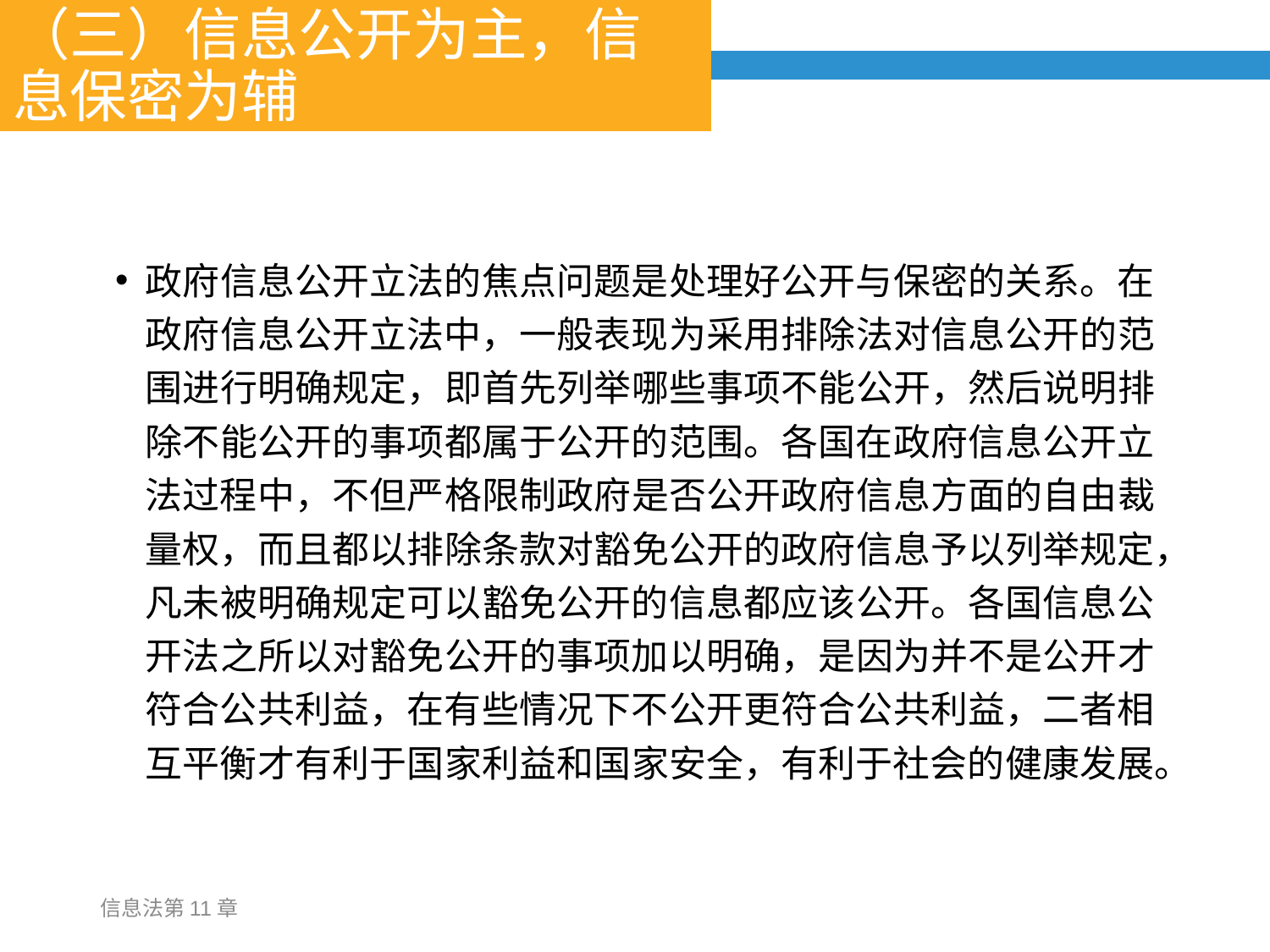

# （三）信息公开为主，信息保密为辅
政府信息公开立法的焦点问题是处理好公开与保密的关系。在政府信息公开立法中，一般表现为采用排除法对信息公开的范围进行明确规定，即首先列举哪些事项不能公开，然后说明排除不能公开的事项都属于公开的范围。各国在政府信息公开立法过程中，不但严格限制政府是否公开政府信息方面的自由裁量权，而且都以排除条款对豁免公开的政府信息予以列举规定，凡未被明确规定可以豁免公开的信息都应该公开。各国信息公开法之所以对豁免公开的事项加以明确，是因为并不是公开才符合公共利益，在有些情况下不公开更符合公共利益，二者相互平衡才有利于国家利益和国家安全，有利于社会的健康发展。

信息法第11章